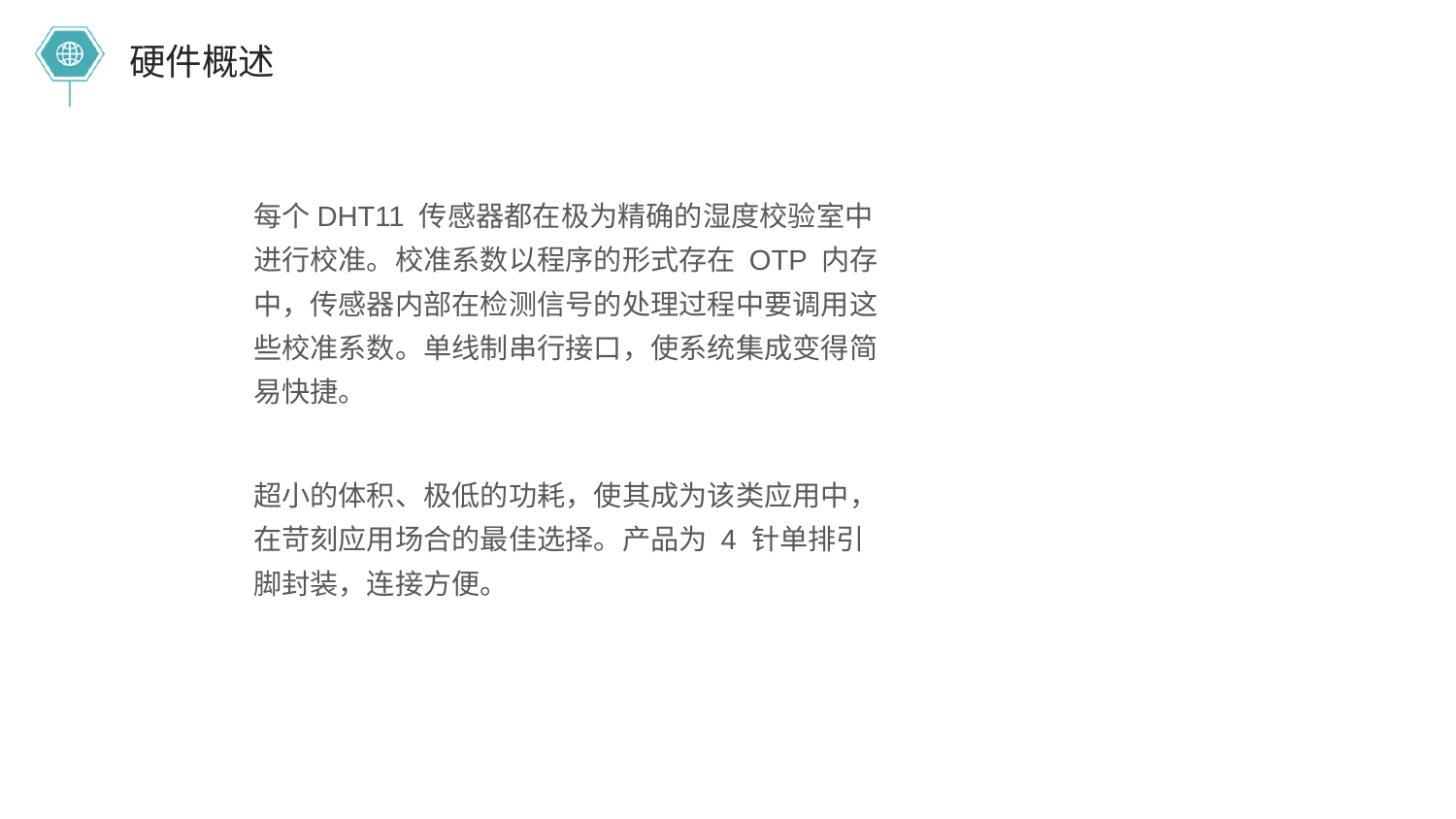

硬件概述
每个DHT11 传感器都在极为精确的湿度校验室中进行校准。校准系数以程序的形式存在 OTP 内存中，传感器内部在检测信号的处理过程中要调用这些校准系数。单线制串行接口，使系统集成变得简易快捷。

超小的体积、极低的功耗，使其成为该类应用中，在苛刻应用场合的最佳选择。产品为 4 针单排引脚封装，连接方便。